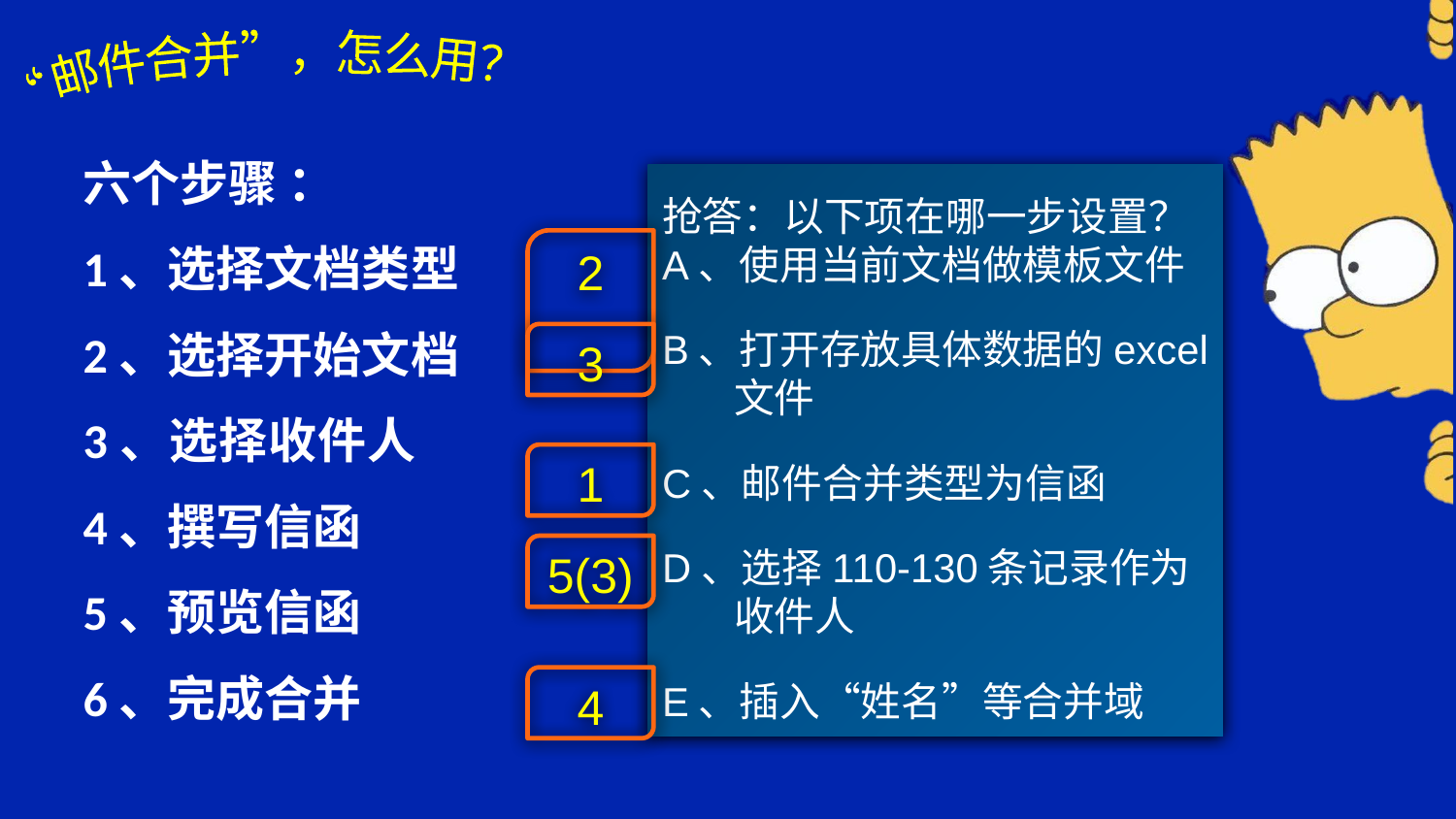

“邮件合并”，怎么用？

六个步骤 ：
抢答：以下项在哪一步设置？
A、使用当前文档做模板文件
B、打开存放具体数据的excel文件
C、邮件合并类型为信函
D、选择110-130条记录作为收件人
E、插入“姓名”等合并域
2

1、选择文档类型
2、选择开始文档
3
3、选择收件人
1
4、撰写信函
5(3)
5、预览信函
6、完成合并
4